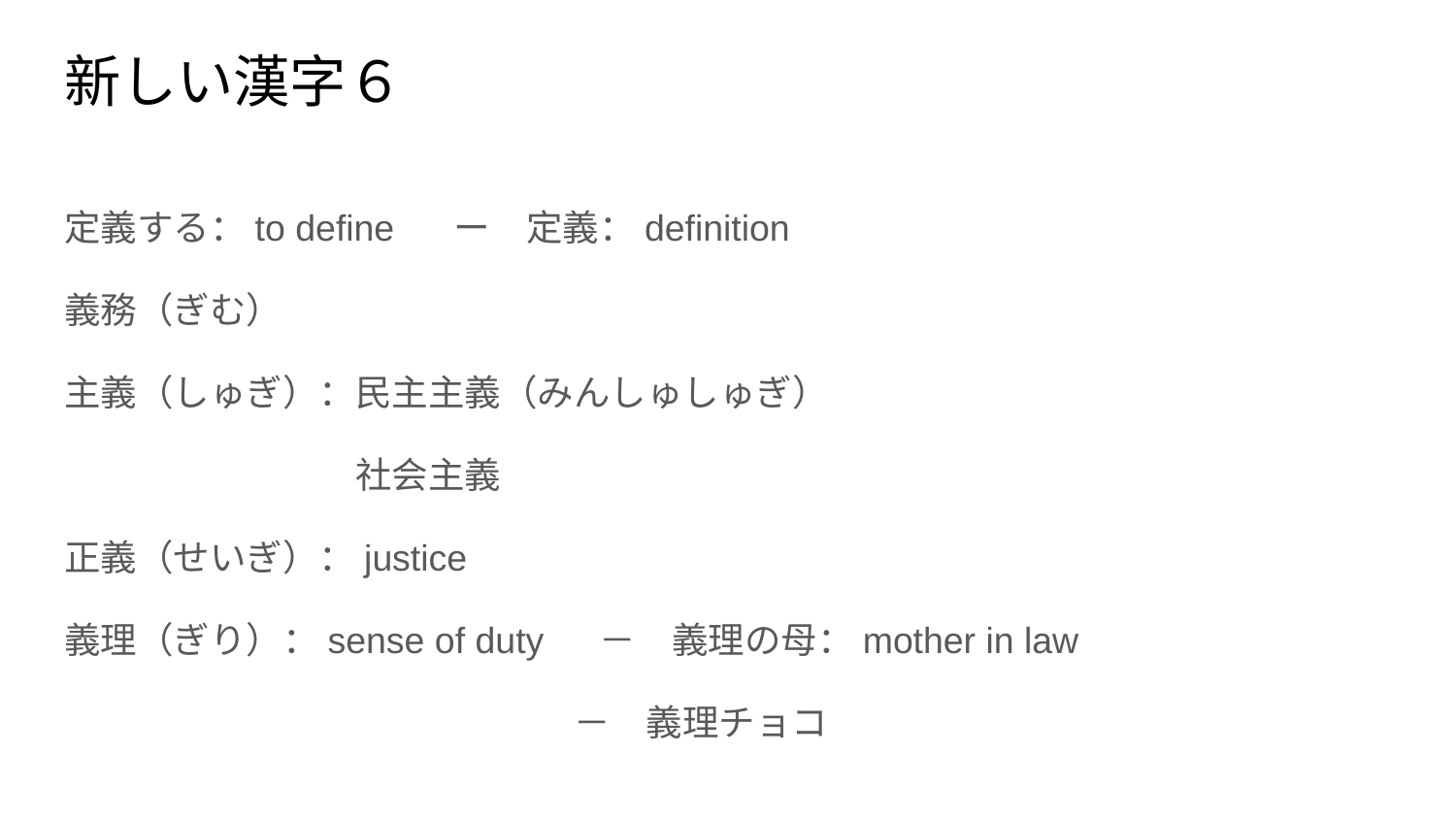

# 新しい漢字６
定義する：to define     ー　定義：definition
義務（ぎむ）
主義（しゅぎ）：民主主義（みんしゅしゅぎ）
　　　　　　　　社会主義
正義（せいぎ）：justice
義理（ぎり）：sense of duty 　－　義理の母：mother in law
　　　　　　　　　　　　　　－　義理チョコ